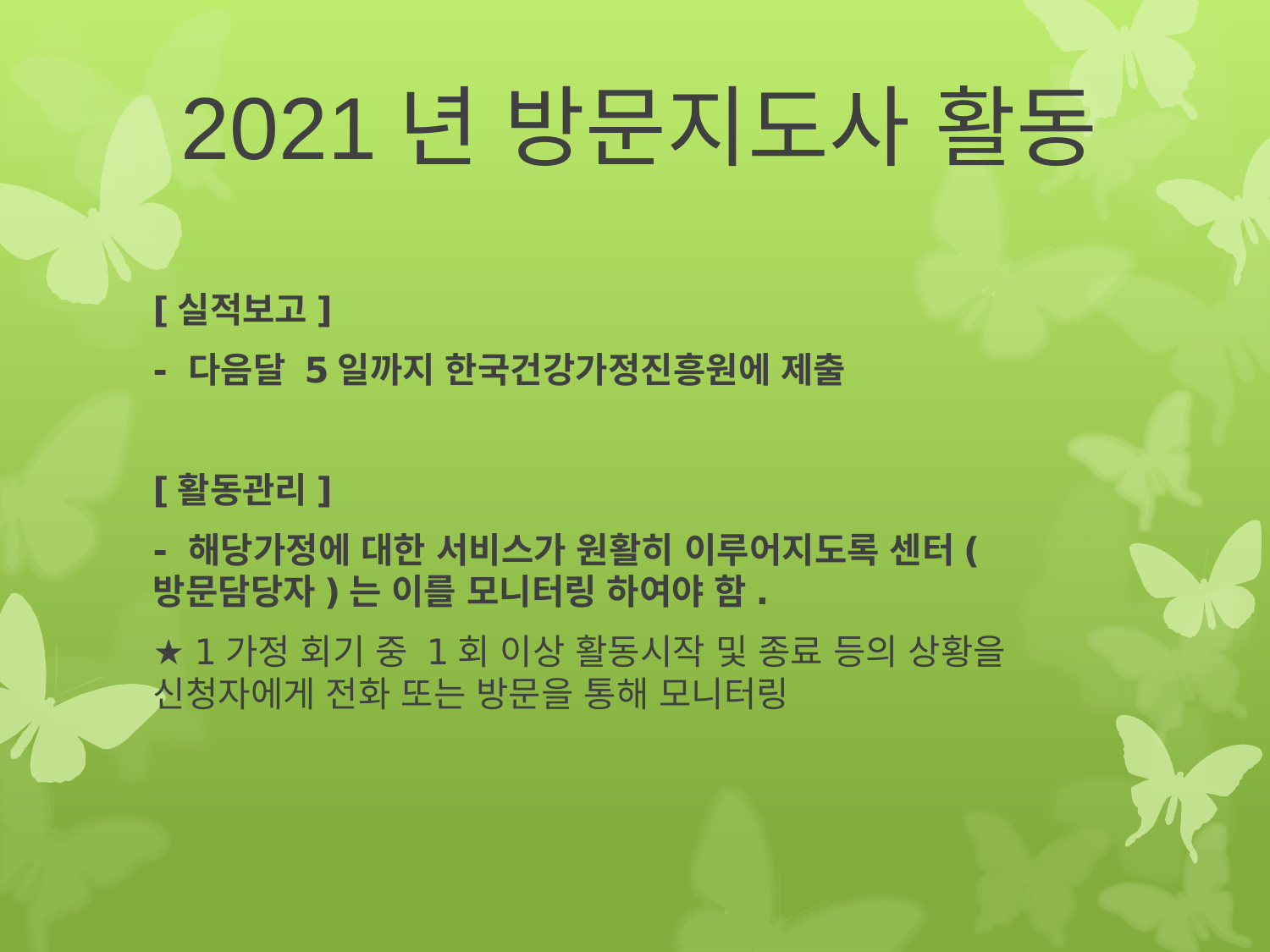

# 2021년 방문지도사 활동
[실적보고]
- 다음달 5일까지 한국건강가정진흥원에 제출

[활동관리]
- 해당가정에 대한 서비스가 원활히 이루어지도록 센터(방문담당자)는 이를 모니터링 하여야 함.
★ 1가정 회기 중 1회 이상 활동시작 및 종료 등의 상황을 신청자에게 전화 또는 방문을 통해 모니터링